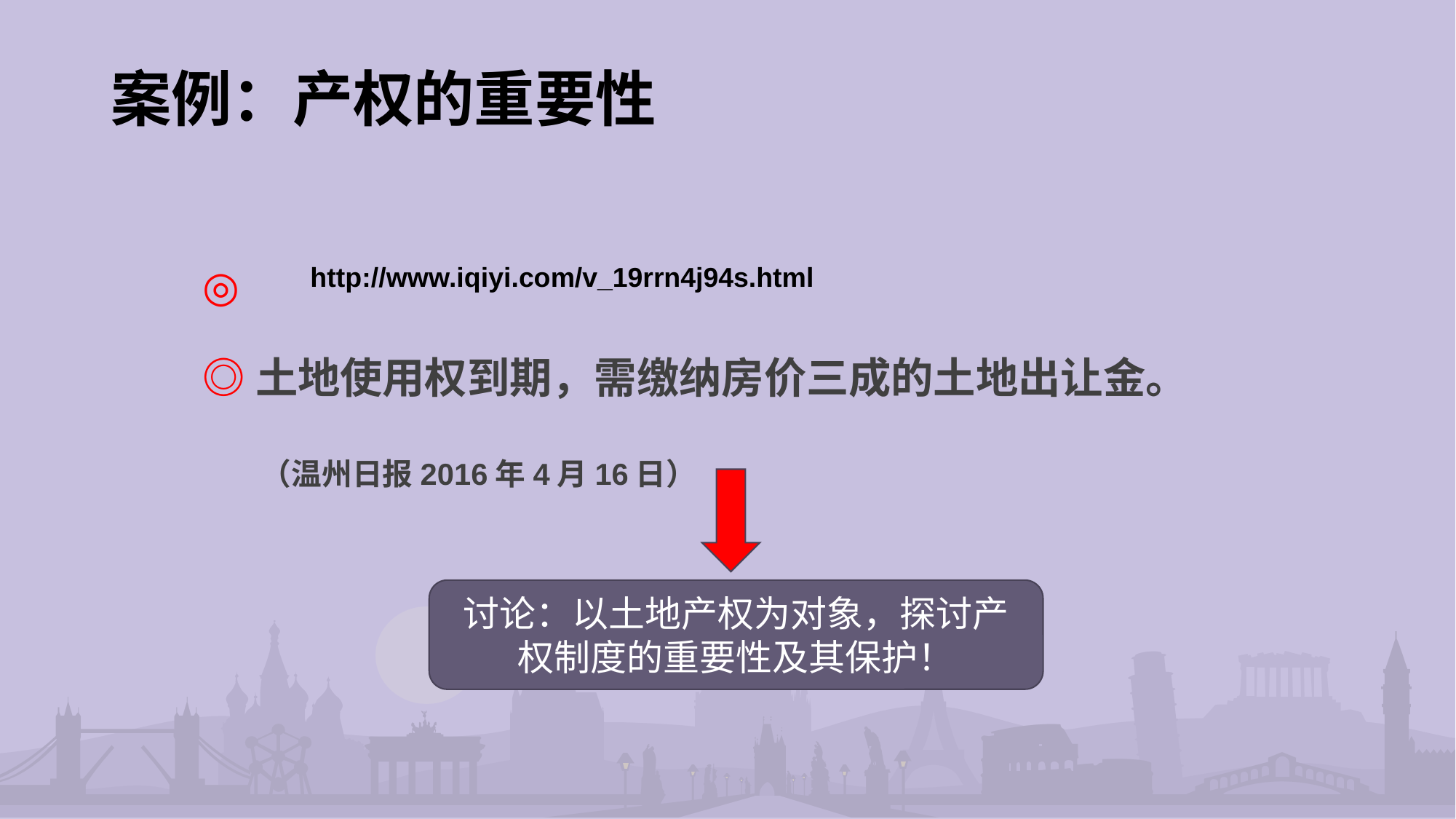

# 案例：产权的重要性
◎
◎土地使用权到期，需缴纳房价三成的土地出让金。
     （温州日报2016年4月16日）

http://www.iqiyi.com/v_19rrn4j94s.html

讨论：以土地产权为对象，探讨产权制度的重要性及其保护！